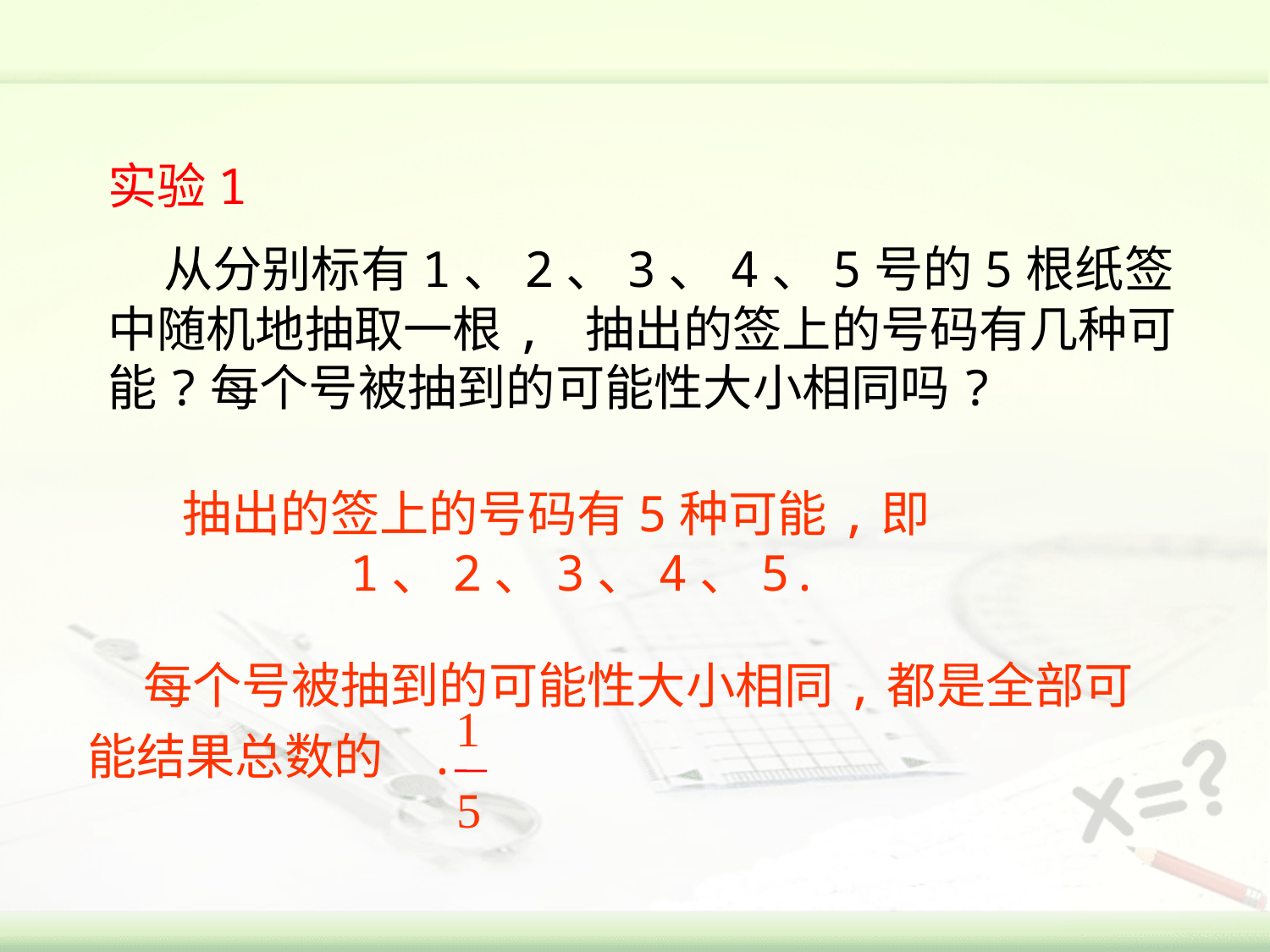

实验1
    从分别标有1、2、3、4、5号的5根纸签中随机地抽取一根, 抽出的签上的号码有几种可能?每个号被抽到的可能性大小相同吗?
   抽出的签上的号码有5种可能,即
1、2、3、4、5.
    每个号被抽到的可能性大小相同,都是全部可能结果总数的   .

1

5